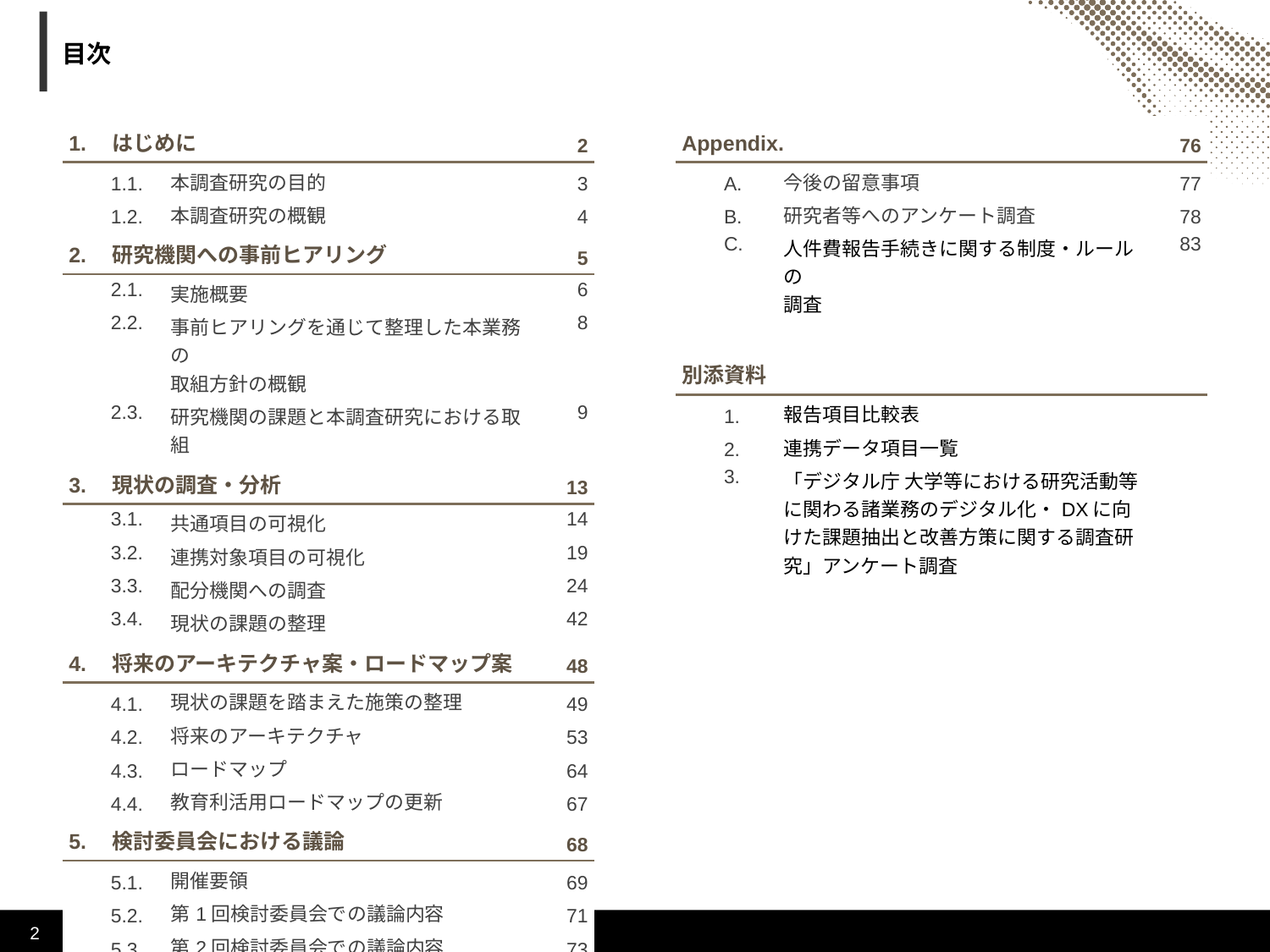

# 目次
| 1.　はじめに |  |  | 2 |
| --- | --- | --- | --- |
|  | 1.1. | 本調査研究の目的 | 3 |
|  | 1.2. | 本調査研究の概観 | 4 |
| 2.　研究機関への事前ヒアリング |  |  | 5 |
|  | 2.1. | 実施概要 | 6 |
|  | 2.2. | 事前ヒアリングを通じて整理した本業務の 取組方針の概観 | 8 |
|  | 2.3. | 研究機関の課題と本調査研究における取組 | 9 |
| 3.　現状の調査・分析 |  |  | 13 |
|  | 3.1. | 共通項目の可視化 | 14 |
|  | 3.2. | 連携対象項目の可視化 | 19 |
|  | 3.3. | 配分機関への調査 | 24 |
|  | 3.4. | 現状の課題の整理 | 42 |
| 4.　将来のアーキテクチャ案・ロードマップ案 |  |  | 48 |
|  | 4.1. | 現状の課題を踏まえた施策の整理 | 49 |
|  | 4.2. | 将来のアーキテクチャ | 53 |
|  | 4.3. | ロードマップ | 64 |
|  | 4.4. | 教育利活用ロードマップの更新 | 67 |
| 5.　検討委員会における議論 |  |  | 68 |
|  | 5.1. | 開催要領 | 69 |
|  | 5.2. | 第1回検討委員会での議論内容 | 71 |
|  | 5.3. | 第2回検討委員会での議論内容 | 73 |
| Appendix. |  |  | 76 |
| --- | --- | --- | --- |
|  | A. | 今後の留意事項 | 77 |
|  | B. | 研究者等へのアンケート調査 | 78 |
|  | C. | 人件費報告手続きに関する制度・ルールの 調査 | 83 |
|  |  |  |  |
| 別添資料 |  |  |  |
|  | 1. | 報告項目比較表 |  |
|  | 2. | 連携データ項目一覧 |  |
|  | 3. | 「デジタル庁 大学等における研究活動等に関わる諸業務のデジタル化・DXに向けた課題抽出と改善方策に関する調査研究」アンケート調査 |  |